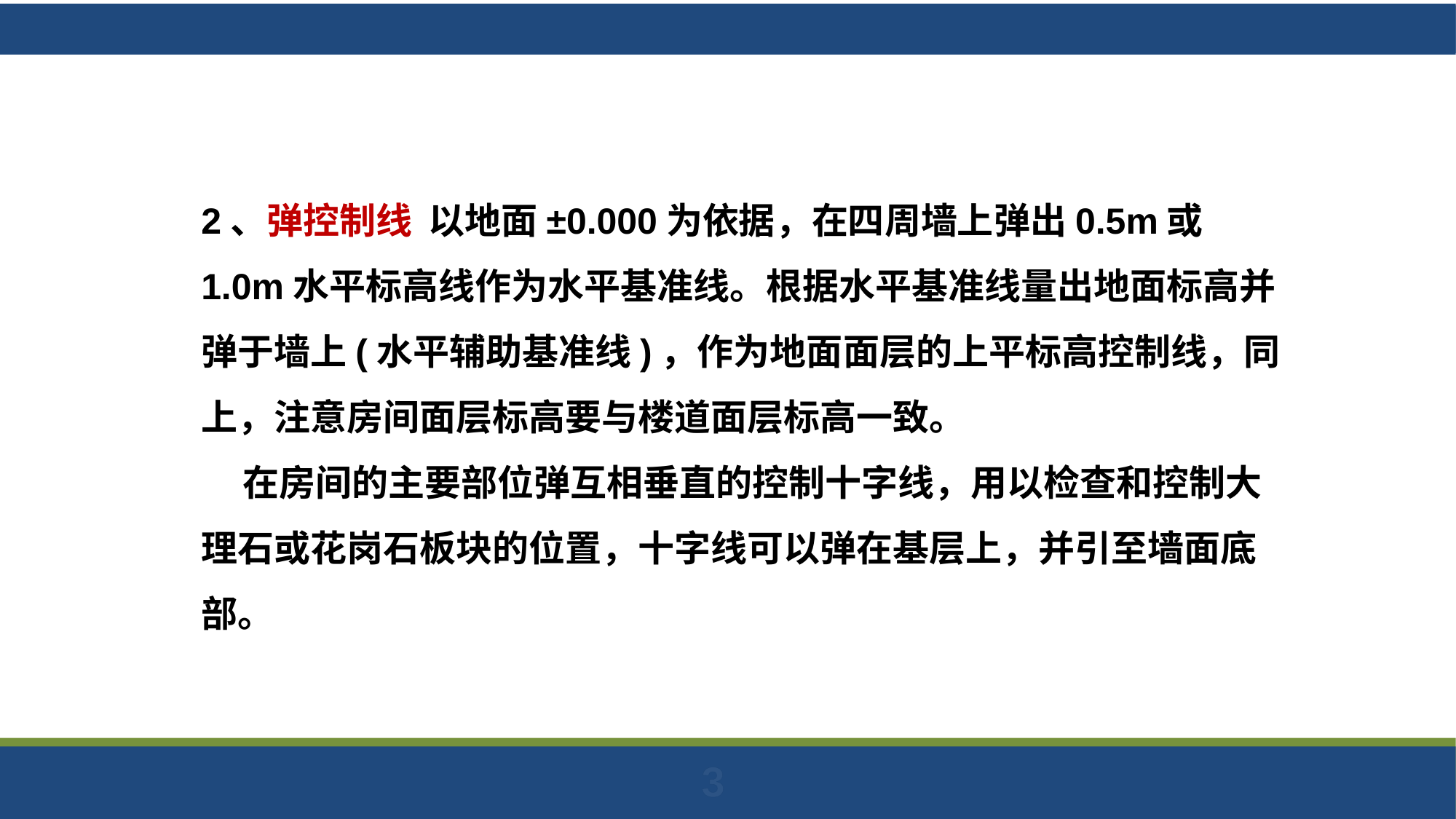

2、弹控制线  以地面±0.000为依据，在四周墙上弹出0.5m或1.0m水平标高线作为水平基准线。根据水平基准线量出地面标高并弹于墙上(水平辅助基准线)，作为地面面层的上平标高控制线，同上，注意房间面层标高要与楼道面层标高一致。
    在房间的主要部位弹互相垂直的控制十字线，用以检查和控制大理石或花岗石板块的位置，十字线可以弹在基层上，并引至墙面底部。

3